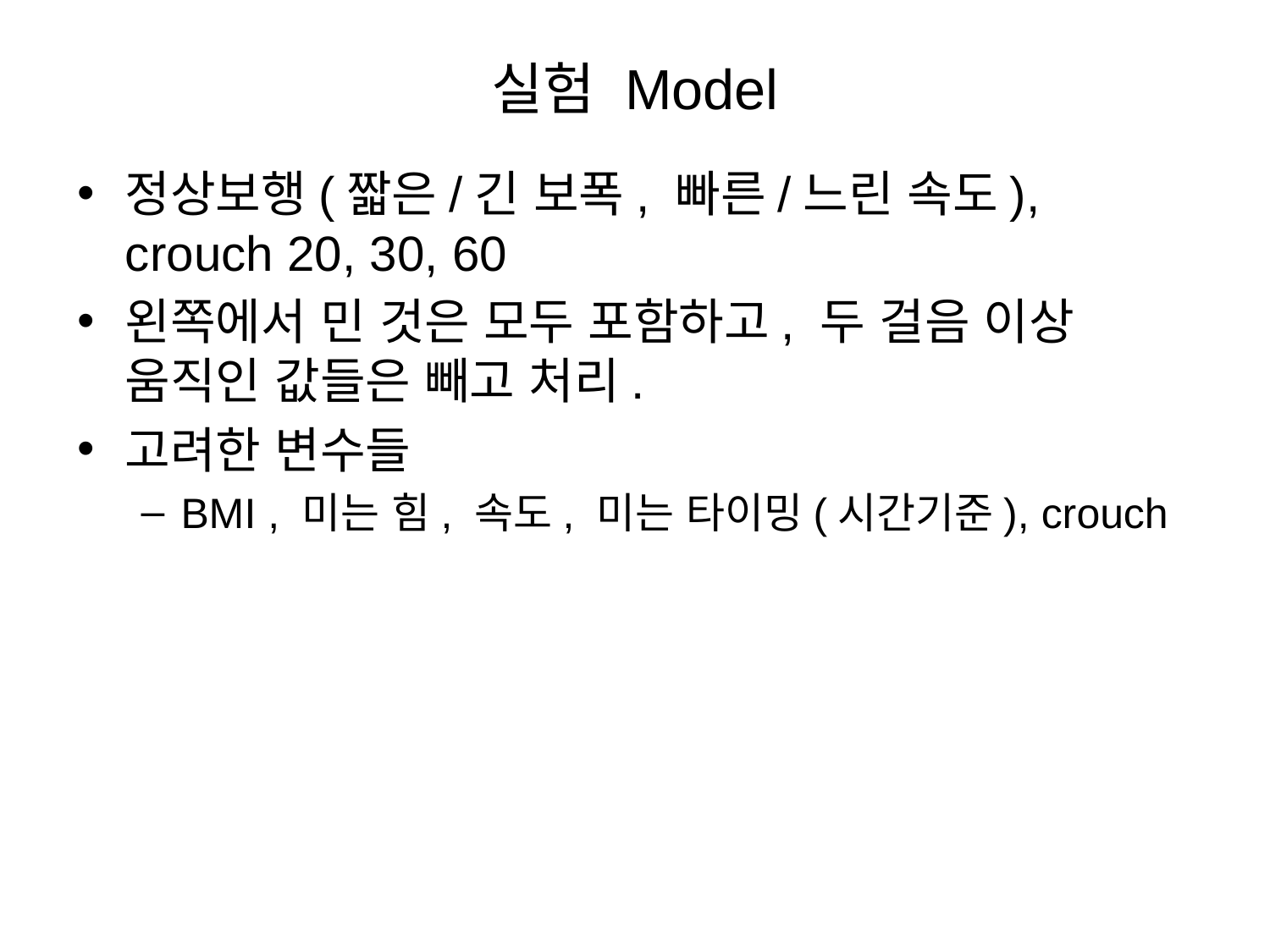

# 실험 Model
정상보행(짧은/긴 보폭, 빠른/느린 속도), crouch 20, 30, 60
왼쪽에서 민 것은 모두 포함하고, 두 걸음 이상 움직인 값들은 빼고 처리.
고려한 변수들
BMI , 미는 힘, 속도, 미는 타이밍(시간기준), crouch